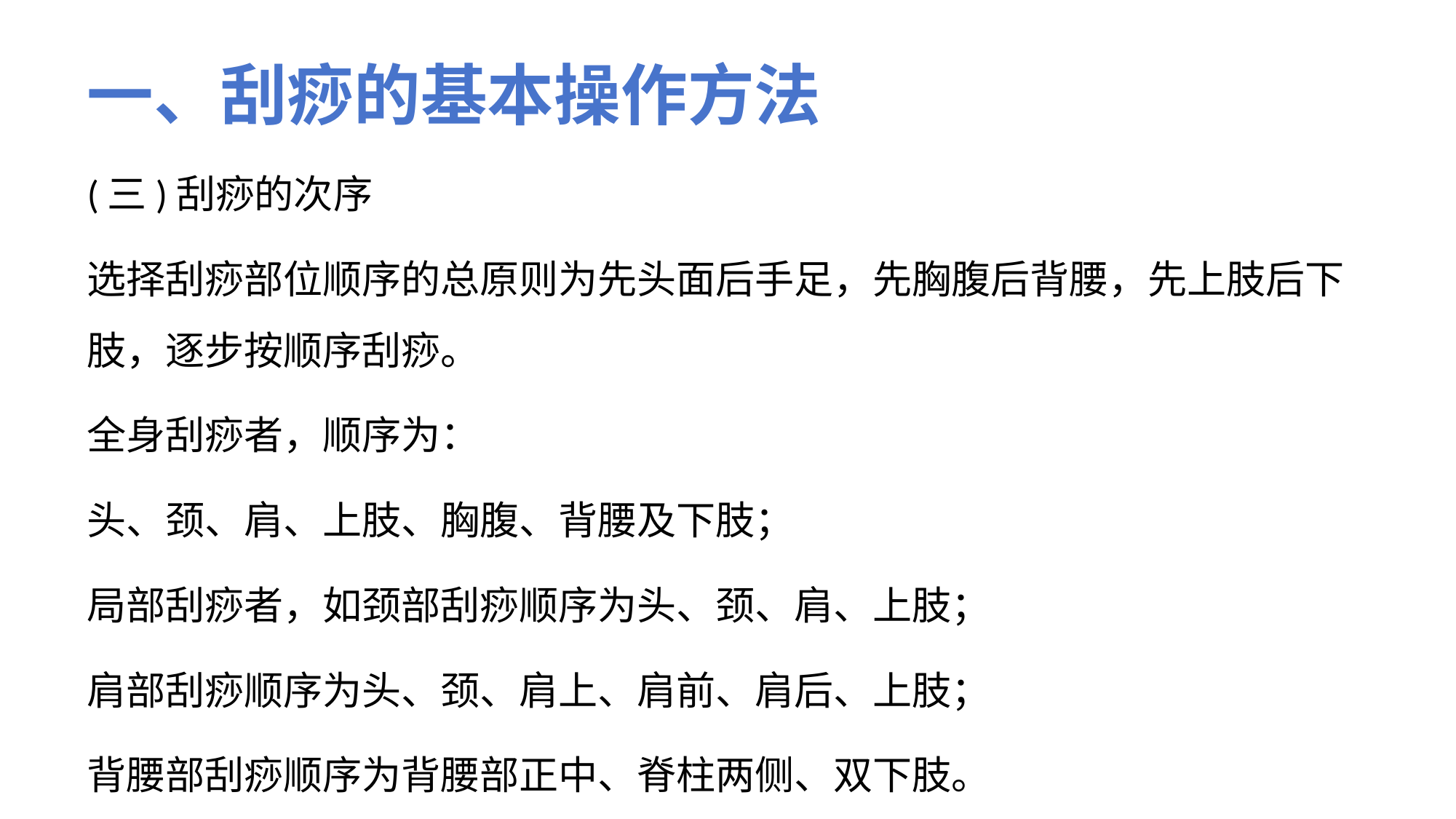

# 一、刮痧的基本操作方法
(三)刮痧的次序
选择刮痧部位顺序的总原则为先头面后手足，先胸腹后背腰，先上肢后下肢，逐步按顺序刮痧。
全身刮痧者，顺序为：
头、颈、肩、上肢、胸腹、背腰及下肢；
局部刮痧者，如颈部刮痧顺序为头、颈、肩、上肢；
肩部刮痧顺序为头、颈、肩上、肩前、肩后、上肢；
背腰部刮痧顺序为背腰部正中、脊柱两侧、双下肢。